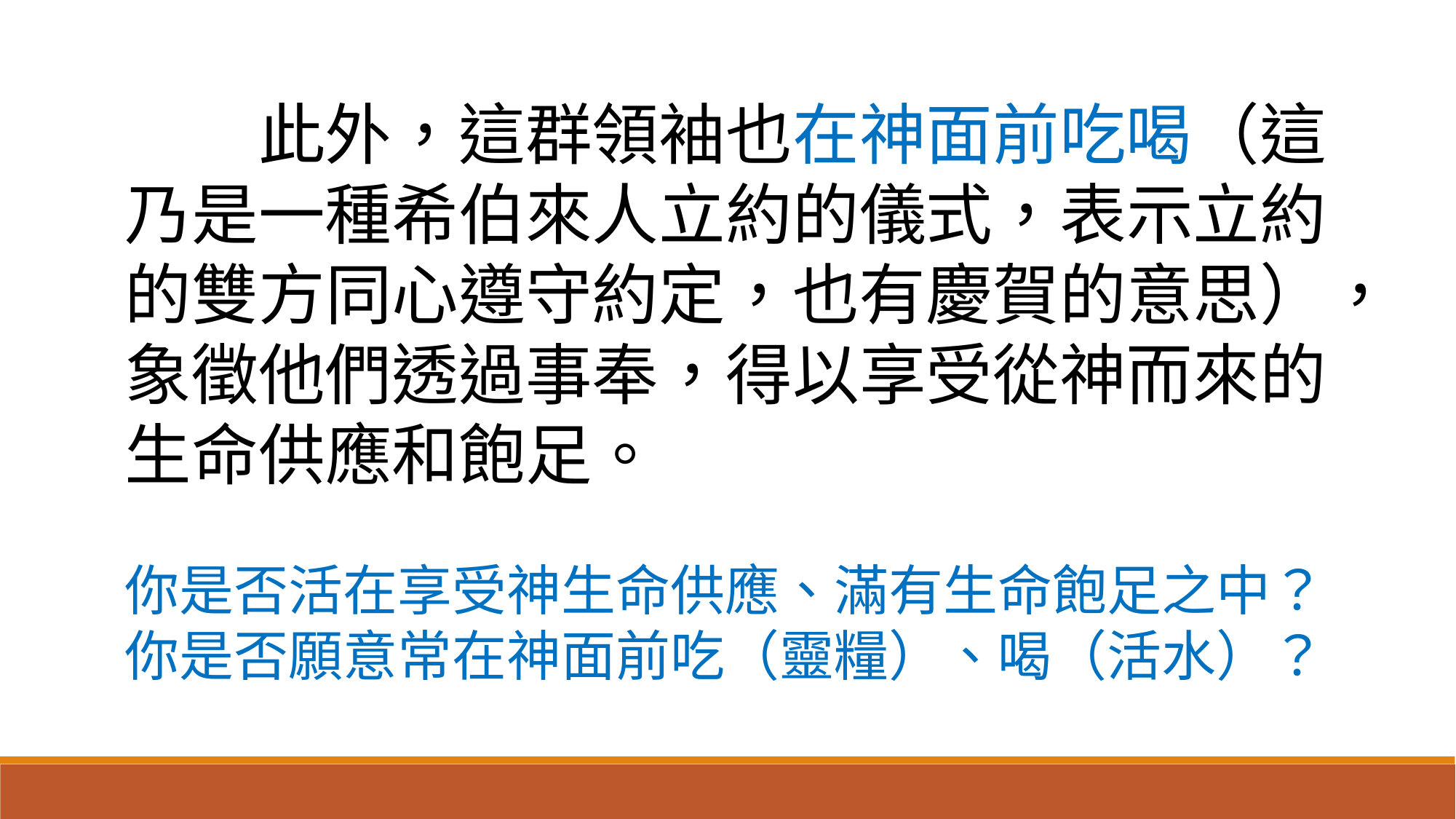

此外，這群領袖也在神面前吃喝（這乃是一種希伯來人立約的儀式，表示立約的雙方同心遵守約定，也有慶賀的意思），象徵他們透過事奉，得以享受從神而來的生命供應和飽足。
你是否活在享受神生命供應、滿有生命飽足之中？你是否願意常在神面前吃（靈糧）、喝（活水）？